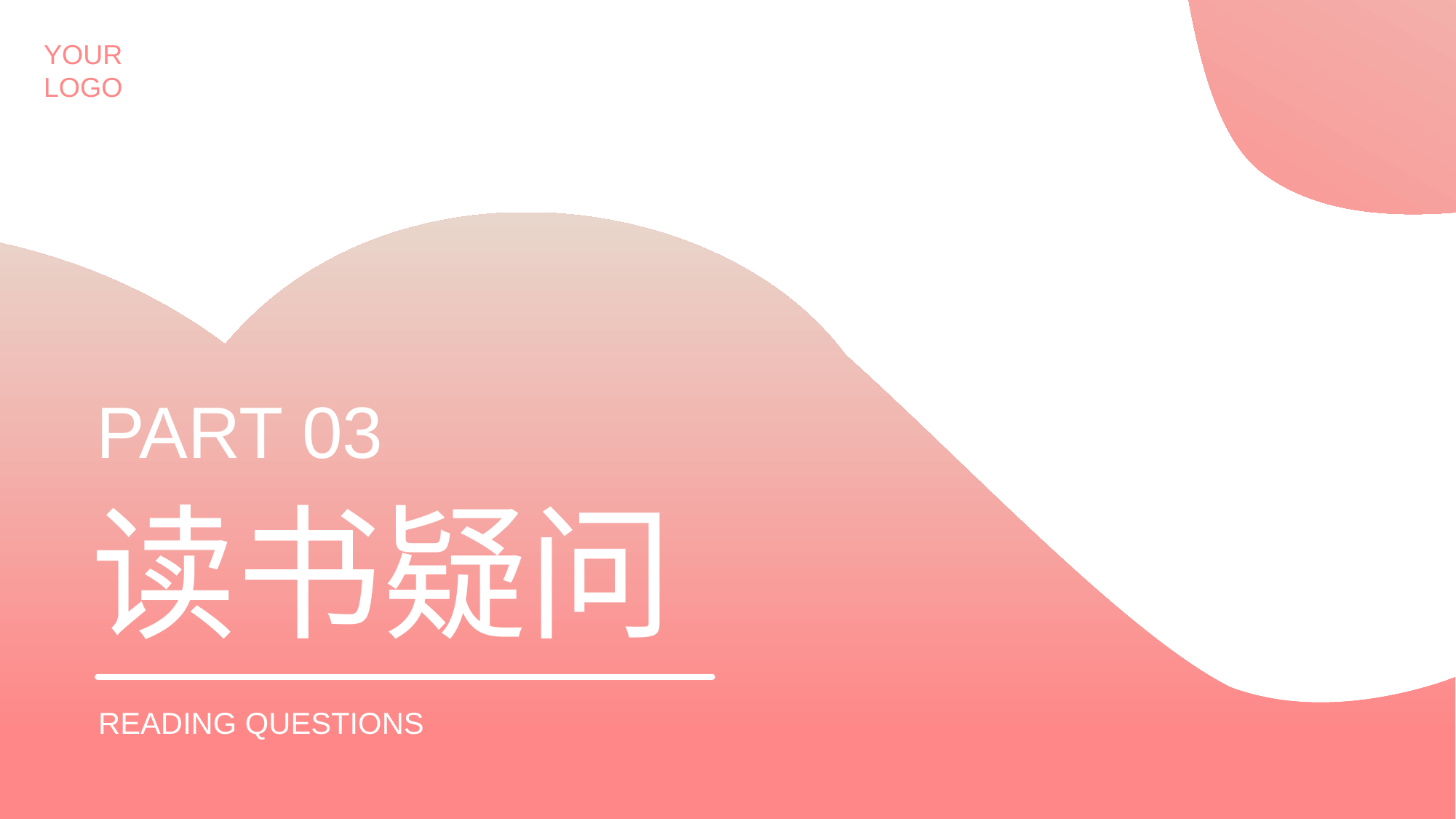

YOUR
LOGO

PART 03
读书疑问

READING QUESTIONS